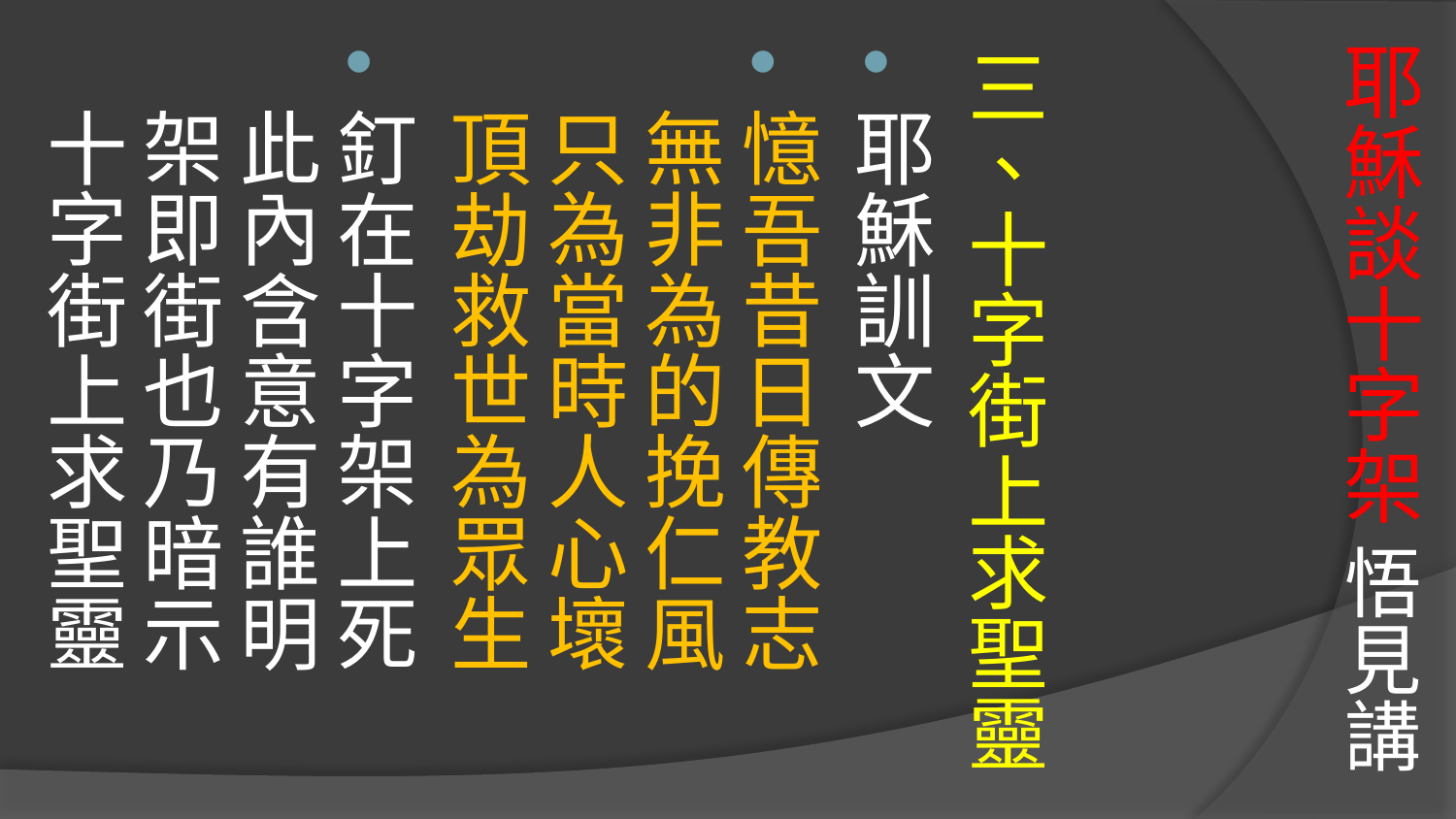

# 耶穌談十字架 悟見講
三、十字街上求聖靈
耶穌訓文
憶吾昔日傳教志　無非為的挽仁風　
只為當時人心壞　頂劫救世為眾生
釘在十字架上死　此內含意有誰明　
架即街也乃暗示　十字街上求聖靈